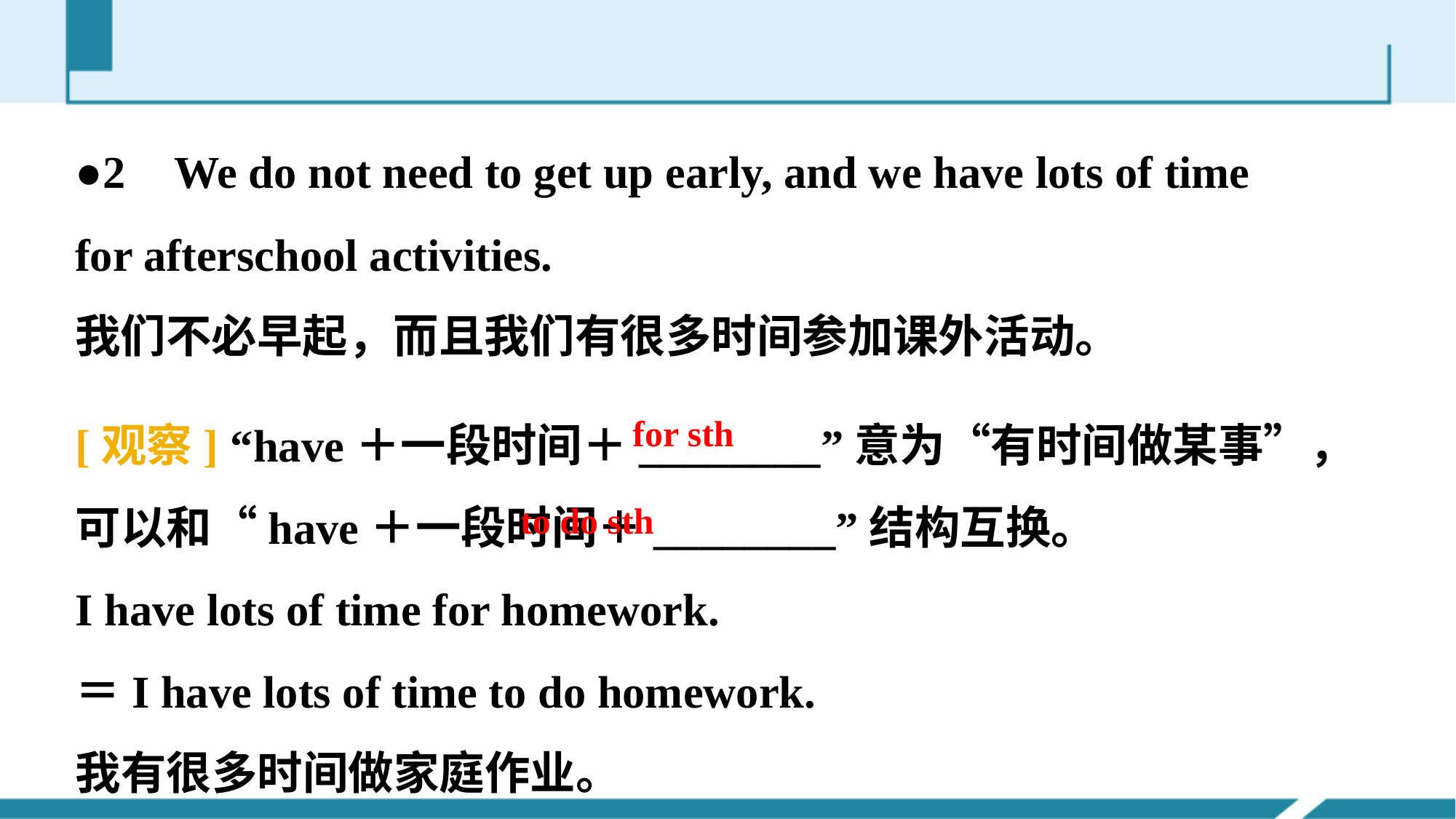

●2    We do not need to get up early, and we have lots of time for after­school activities.
我们不必早起，而且我们有很多时间参加课外活动。
[观察] “have＋一段时间＋________”意为“有时间做某事”，可以和“have＋一段时间＋________”结构互换。
I have lots of time for homework.
＝I have lots of time to do homework.
我有很多时间做家庭作业。
for sth
to do sth